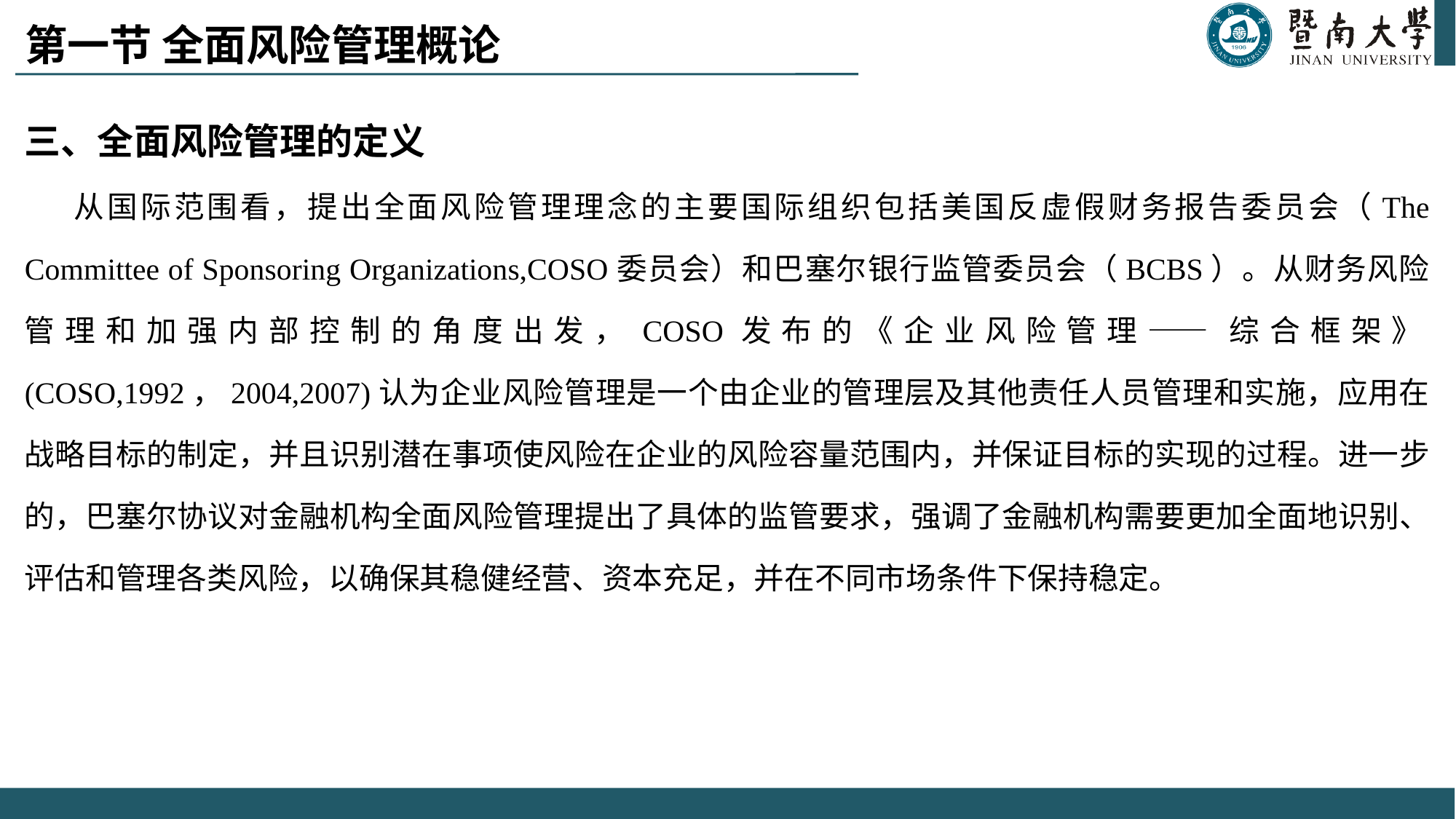

# 第一节 全面风险管理概论
三、全面风险管理的定义
    从国际范围看，提出全面风险管理理念的主要国际组织包括美国反虚假财务报告委员会（The Committee of Sponsoring Organizations,COSO委员会）和巴塞尔银行监管委员会（BCBS）。从财务风险管理和加强内部控制的角度出发，COSO发布的《企业风险管理——综合框架》(COSO,1992，2004,2007)认为企业风险管理是一个由企业的管理层及其他责任人员管理和实施，应用在战略目标的制定，并且识别潜在事项使风险在企业的风险容量范围内，并保证目标的实现的过程。进一步的，巴塞尔协议对金融机构全面风险管理提出了具体的监管要求，强调了金融机构需要更加全面地识别、评估和管理各类风险，以确保其稳健经营、资本充足，并在不同市场条件下保持稳定。